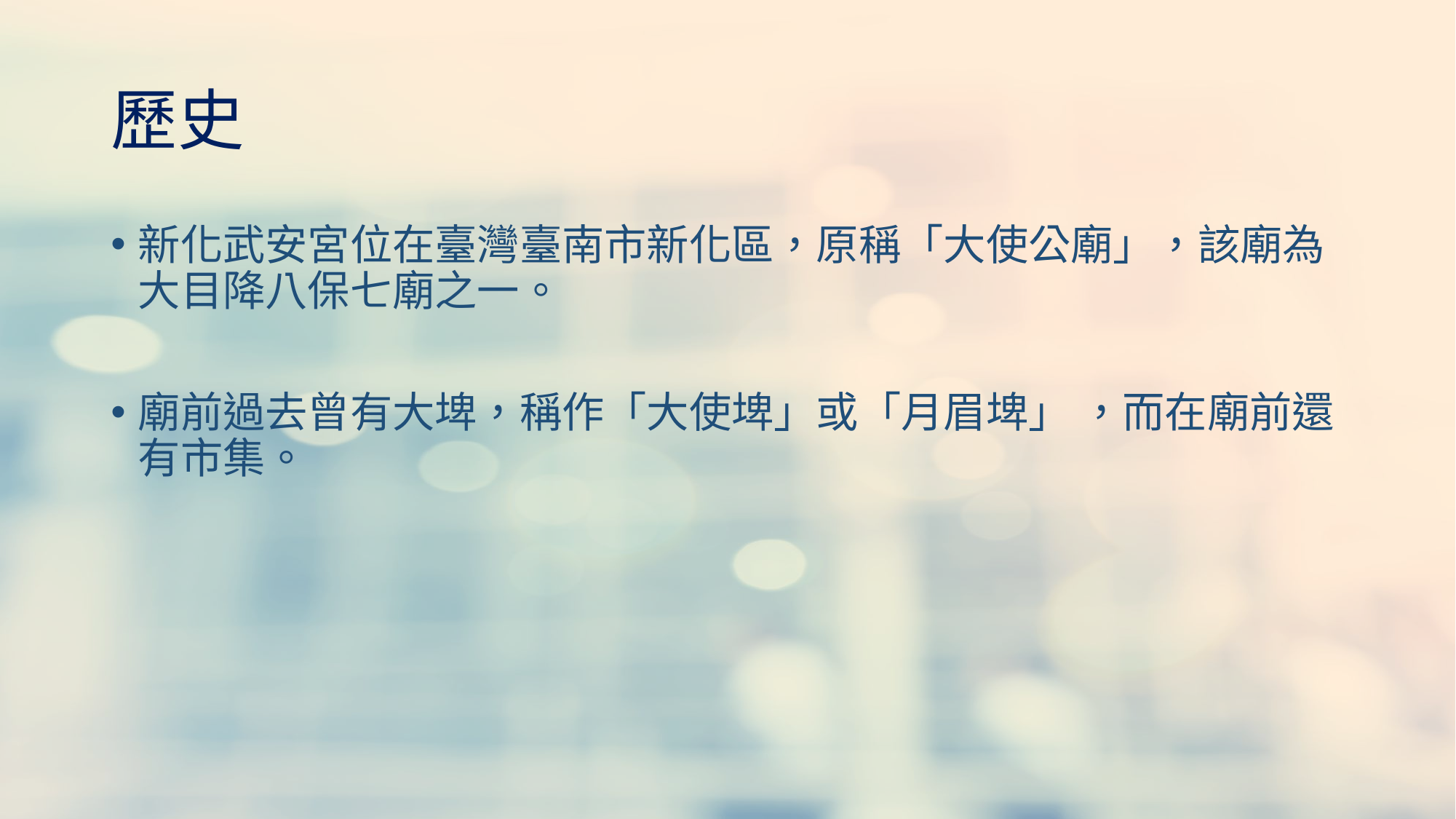

# 歷史
新化武安宮位在臺灣臺南市新化區，原稱「大使公廟」，該廟為大目降八保七廟之一。

廟前過去曾有大埤，稱作「大使埤」或「月眉埤」 ，而在廟前還有市集。